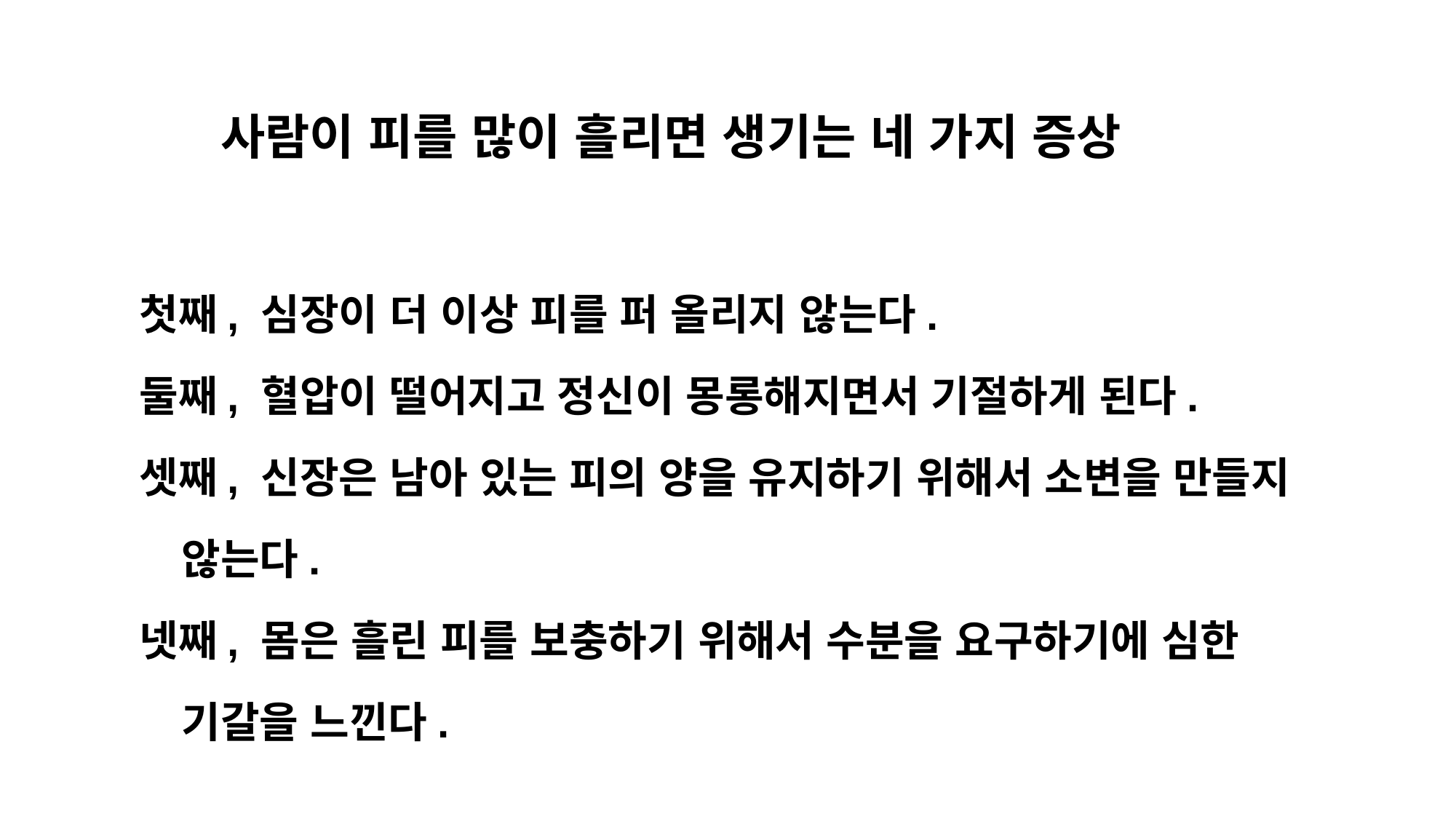

사람이 피를 많이 흘리면 생기는 네 가지 증상

첫째, 심장이 더 이상 피를 퍼 올리지 않는다.
둘째, 혈압이 떨어지고 정신이 몽롱해지면서 기절하게 된다.
셋째, 신장은 남아 있는 피의 양을 유지하기 위해서 소변을 만들지
	않는다.
넷째, 몸은 흘린 피를 보충하기 위해서 수분을 요구하기에 심한
	기갈을 느낀다.